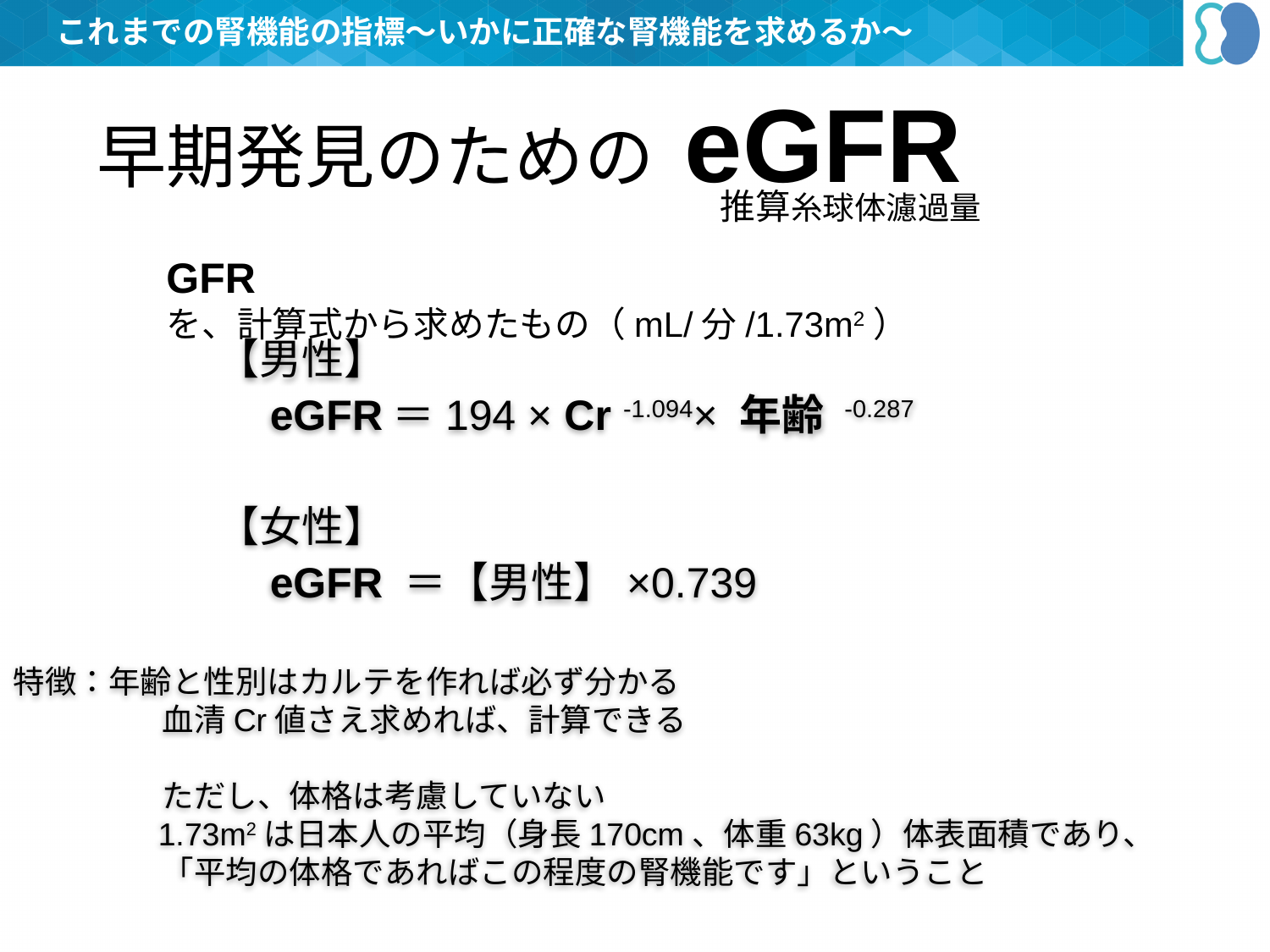

これまでの腎機能の指標～いかに正確な腎機能を求めるか～
早期発見のための eGFR
推算糸球体濾過量
GFR を、計算式から求めたもの（mL/分/1.73m2）
【男性】
　eGFR＝194 × Cr -1.094× 年齢 -0.287

【女性】
　eGFR ＝【男性】×0.739
特徴：年齢と性別はカルテを作れば必ず分かる
	  血清Cr値さえ求めれば、計算できる

	  ただし、体格は考慮していない
	  1.73m2は日本人の平均（身長170cm、体重63kg）体表面積であり、
	  「平均の体格であればこの程度の腎機能です」ということ